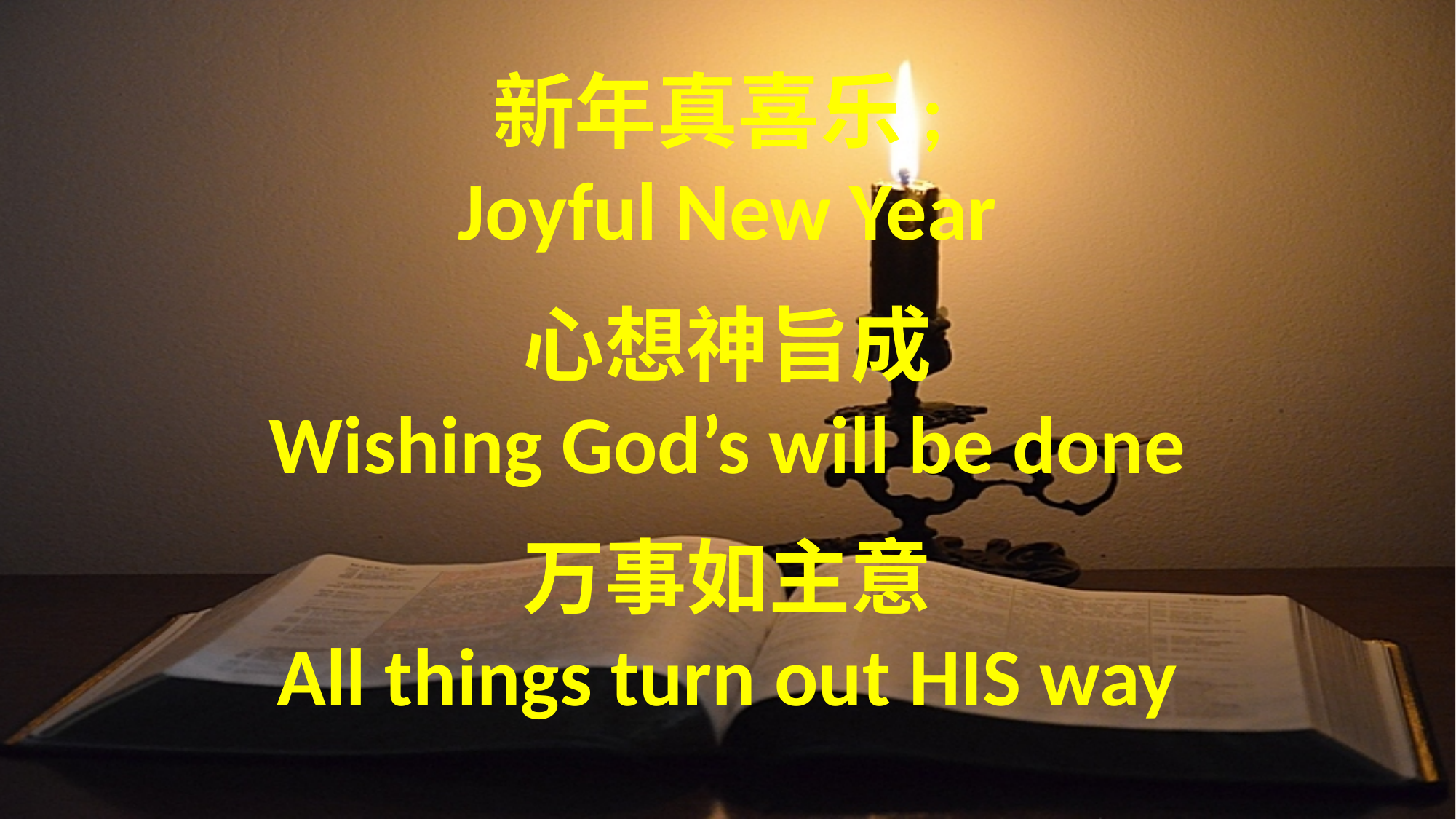

新年真喜乐;
Joyful New Year
心想神旨成
Wishing God’s will be done
万事如主意
All things turn out HIS way